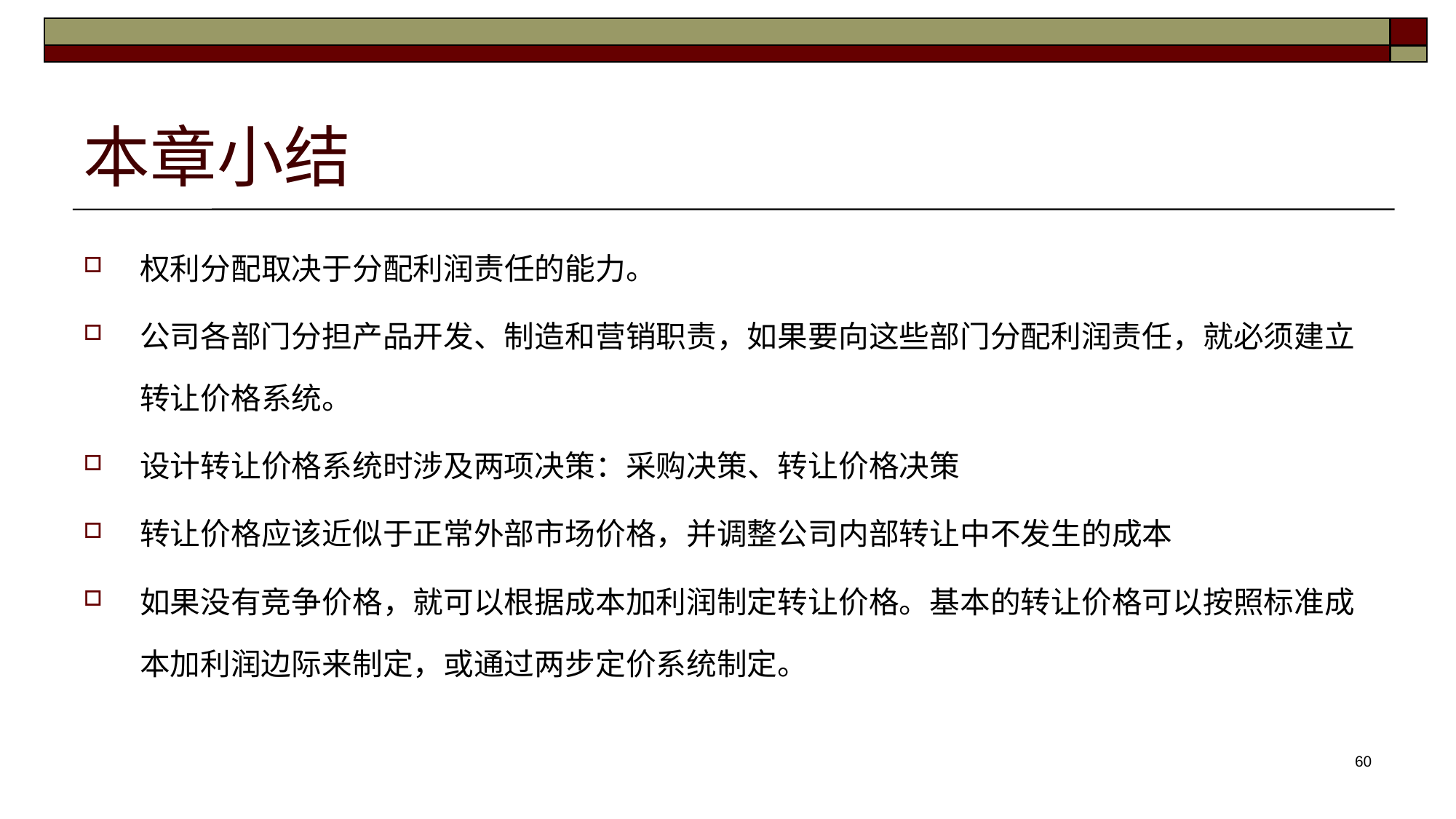

# 本章小结
权利分配取决于分配利润责任的能力。
公司各部门分担产品开发、制造和营销职责，如果要向这些部门分配利润责任，就必须建立转让价格系统。
设计转让价格系统时涉及两项决策：采购决策、转让价格决策
转让价格应该近似于正常外部市场价格，并调整公司内部转让中不发生的成本
如果没有竞争价格，就可以根据成本加利润制定转让价格。基本的转让价格可以按照标准成本加利润边际来制定，或通过两步定价系统制定。

60